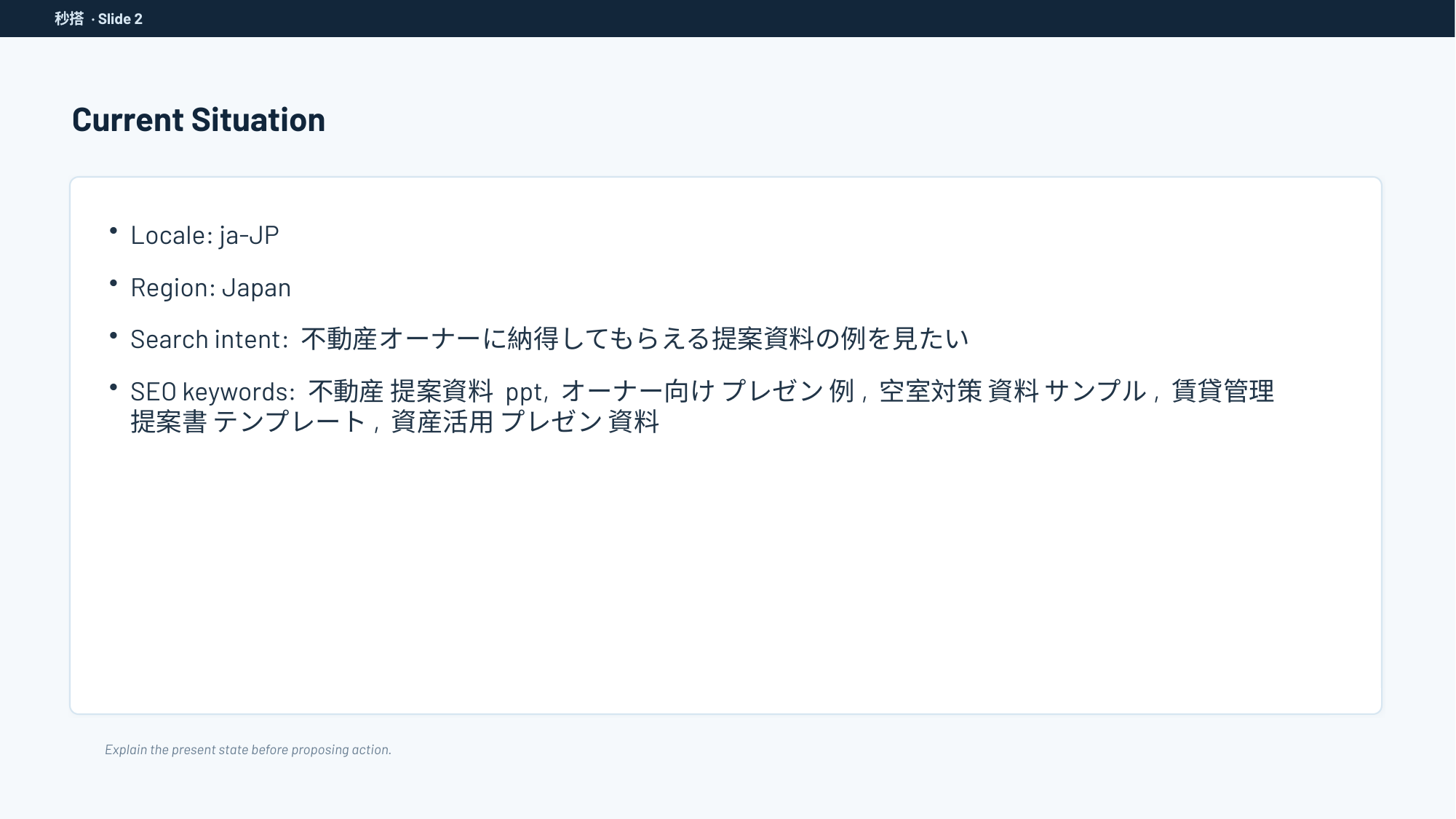

秒搭 · Slide 2
Current Situation

Locale: ja-JP
Region: Japan
Search intent: 不動産オーナーに納得してもらえる提案資料の例を見たい
SEO keywords: 不動産 提案資料 ppt, オーナー向け プレゼン 例, 空室対策 資料 サンプル, 賃貸管理 提案書 テンプレート, 資産活用 プレゼン 資料
Explain the present state before proposing action.